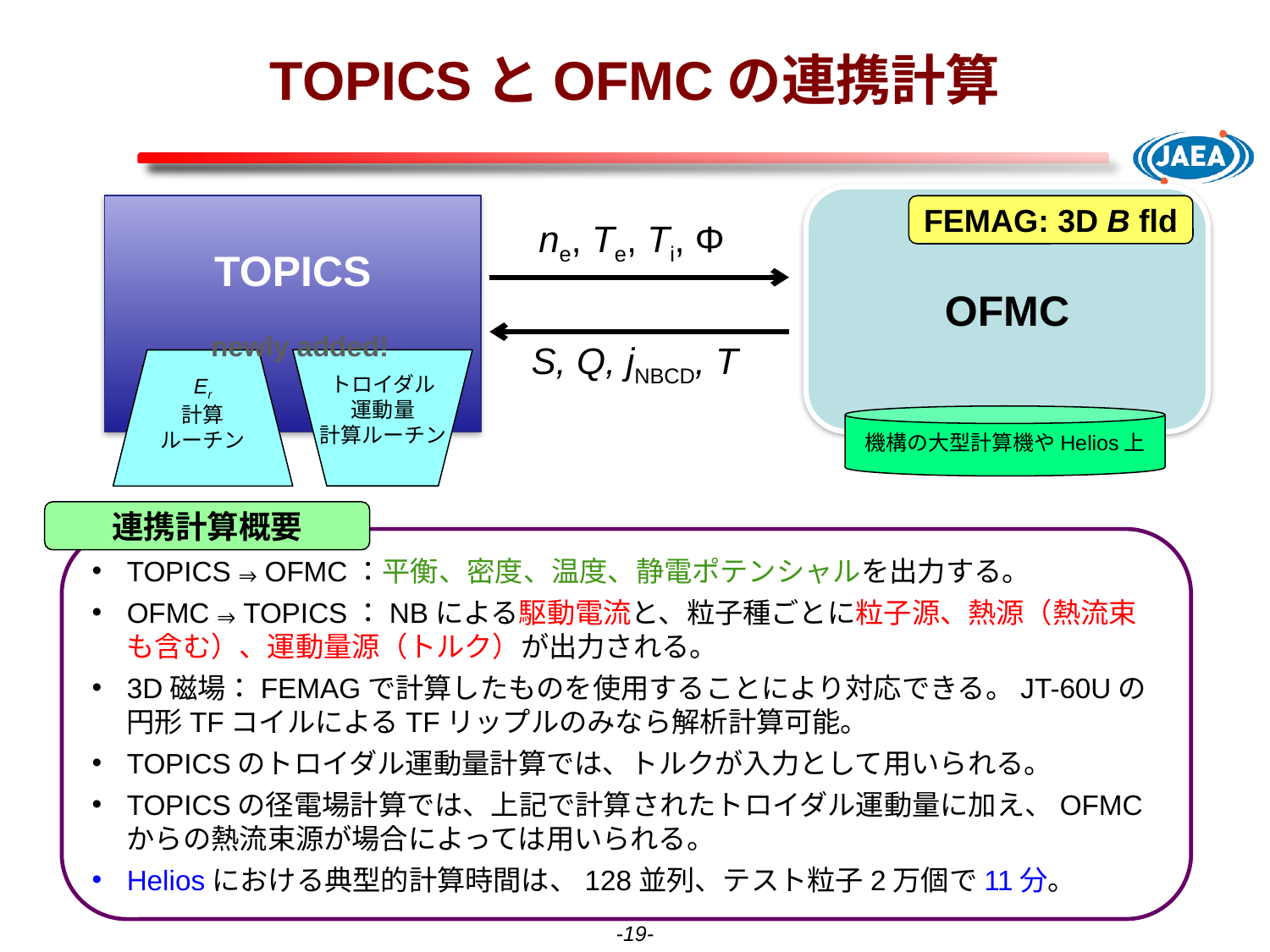

# TOPICSとOFMCの連携計算
OFMC
TOPICS

FEMAG: 3D B fld
ne, Te, Ti, Φ
newly added!
S, Q, jNBCD, T
Er
計算
ルーチン

トロイダル
運動量
計算ルーチン
機構の大型計算機やHelios上
連携計算概要
TOPICS⇒OFMC：平衡、密度、温度、静電ポテンシャルを出力する。
OFMC⇒TOPICS：NBによる駆動電流と、粒子種ごとに粒子源、熱源（熱流束も含む）、運動量源（トルク）が出力される。
3D磁場：FEMAGで計算したものを使用することにより対応できる。JT-60Uの円形TFコイルによるTFリップルのみなら解析計算可能。
TOPICSのトロイダル運動量計算では、トルクが入力として用いられる。
TOPICSの径電場計算では、上記で計算されたトロイダル運動量に加え、OFMCからの熱流束源が場合によっては用いられる。
Heliosにおける典型的計算時間は、128並列、テスト粒子2万個で11分。